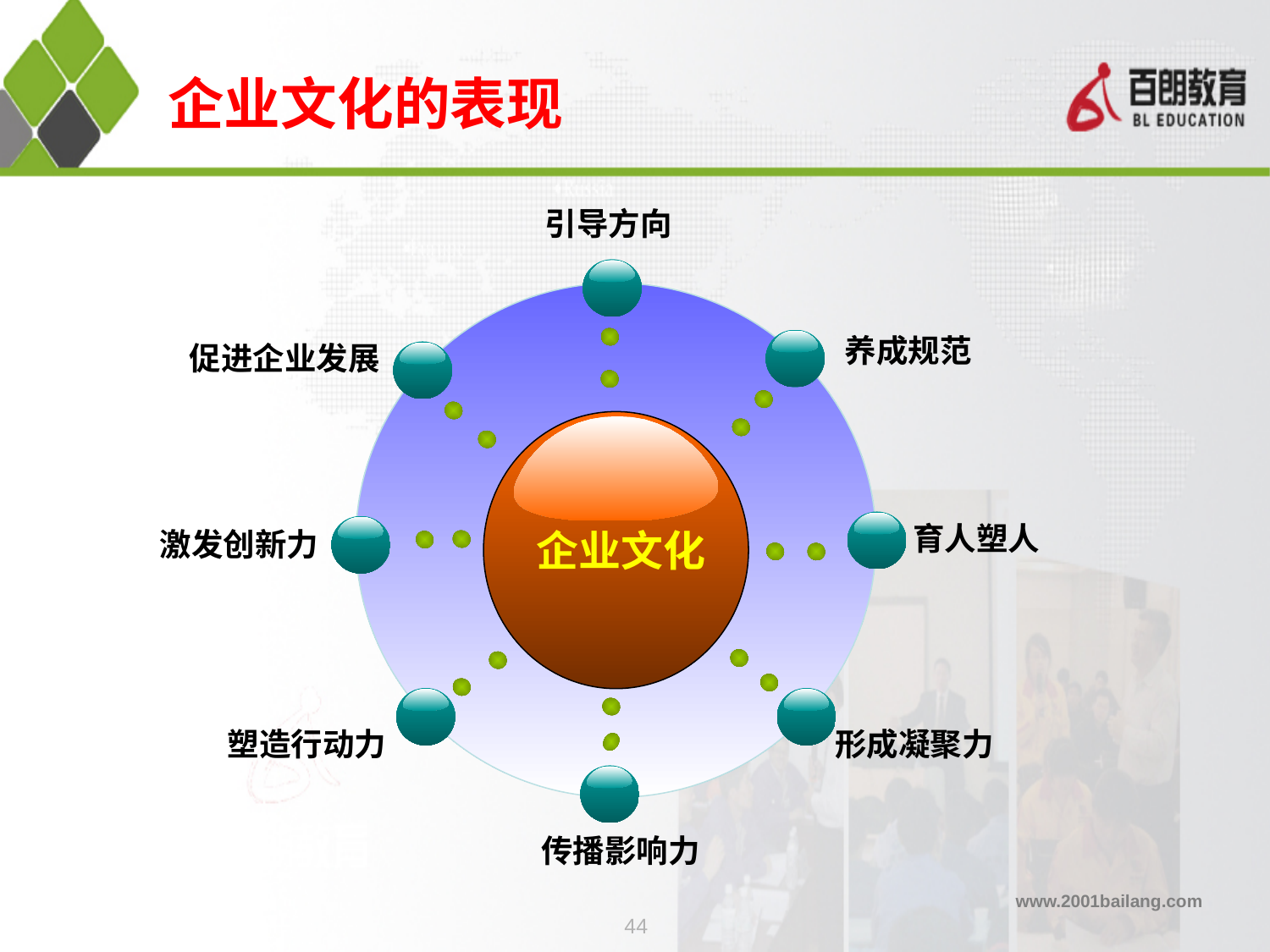

# 企业文化的表现
引导方向

养成规范

促进企业发展

育人塑人

企业文化
激发创新力

塑造行动力
形成凝聚力

传播影响力
44